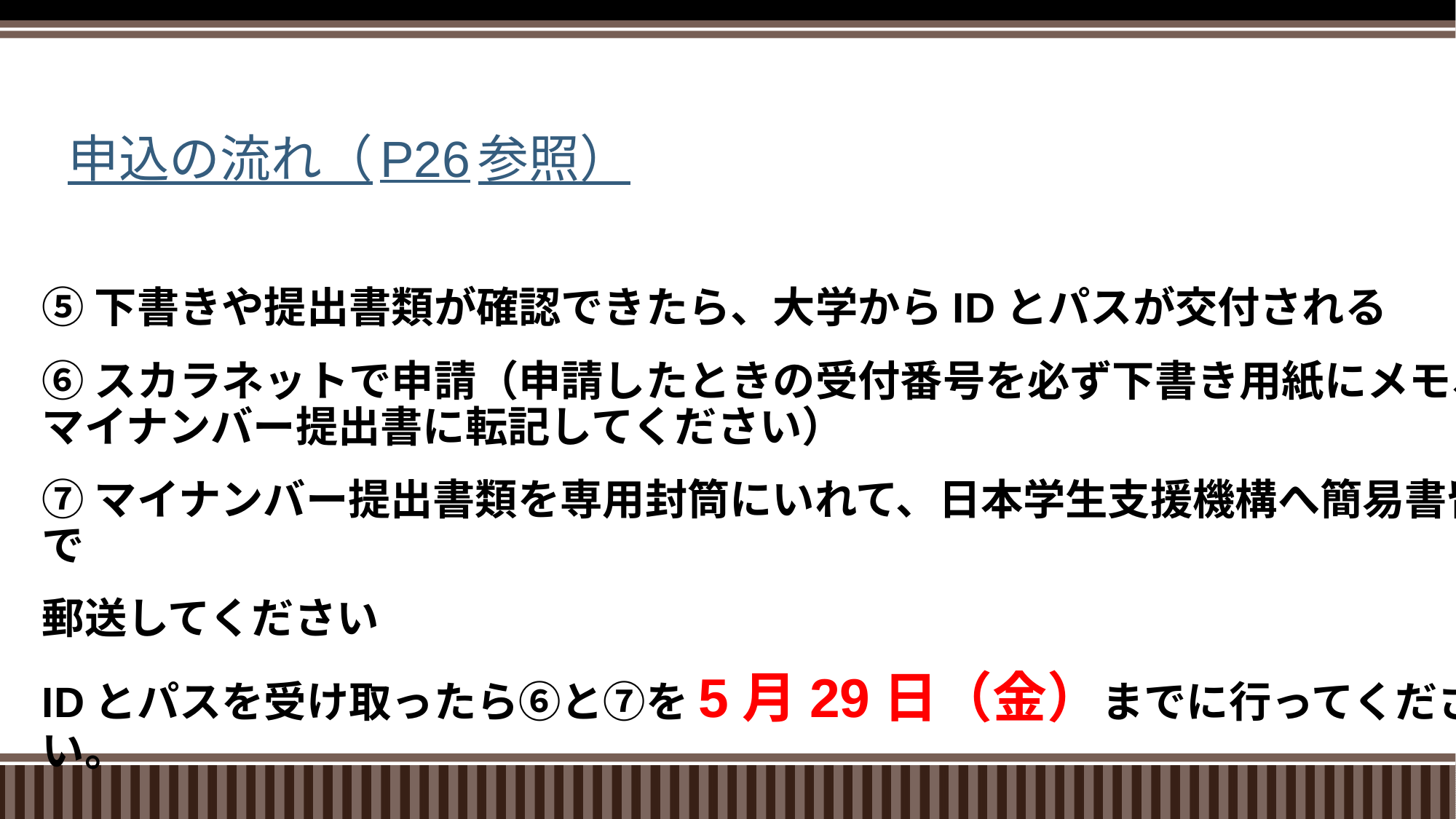

# 申込の流れ（P26参照）

⑤下書きや提出書類が確認できたら、大学からIDとパスが交付される
⑥スカラネットで申請（申請したときの受付番号を必ず下書き用紙にメモ、マイナンバー提出書に転記してください）
⑦マイナンバー提出書類を専用封筒にいれて、日本学生支援機構へ簡易書留で
郵送してください
IDとパスを受け取ったら⑥と⑦を5月29日（金）までに行ってください。